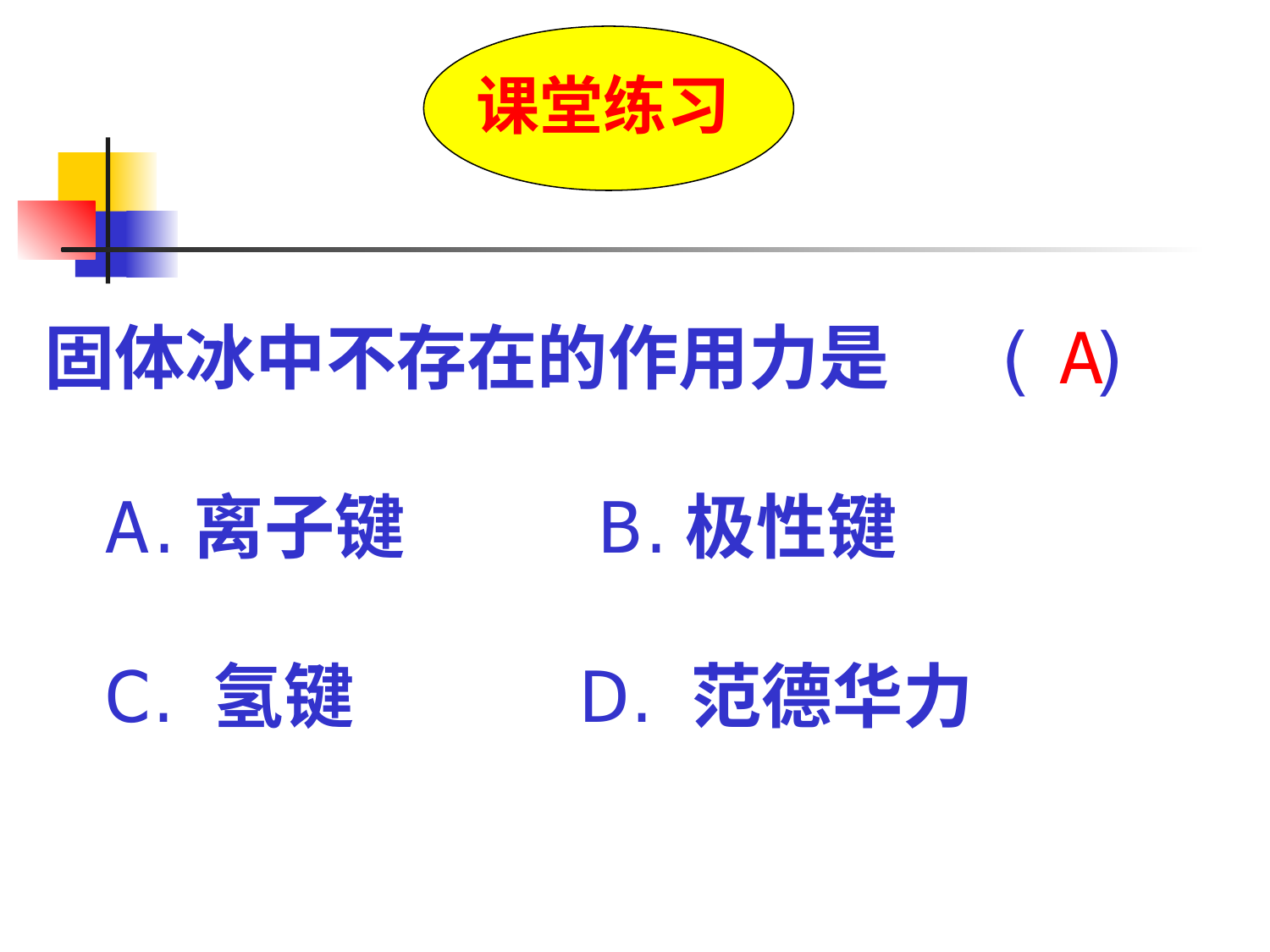

课堂练习
固体冰中不存在的作用力是      (   )

   A.离子键           B.极性键

   C. 氢键             D. 范德华力
A